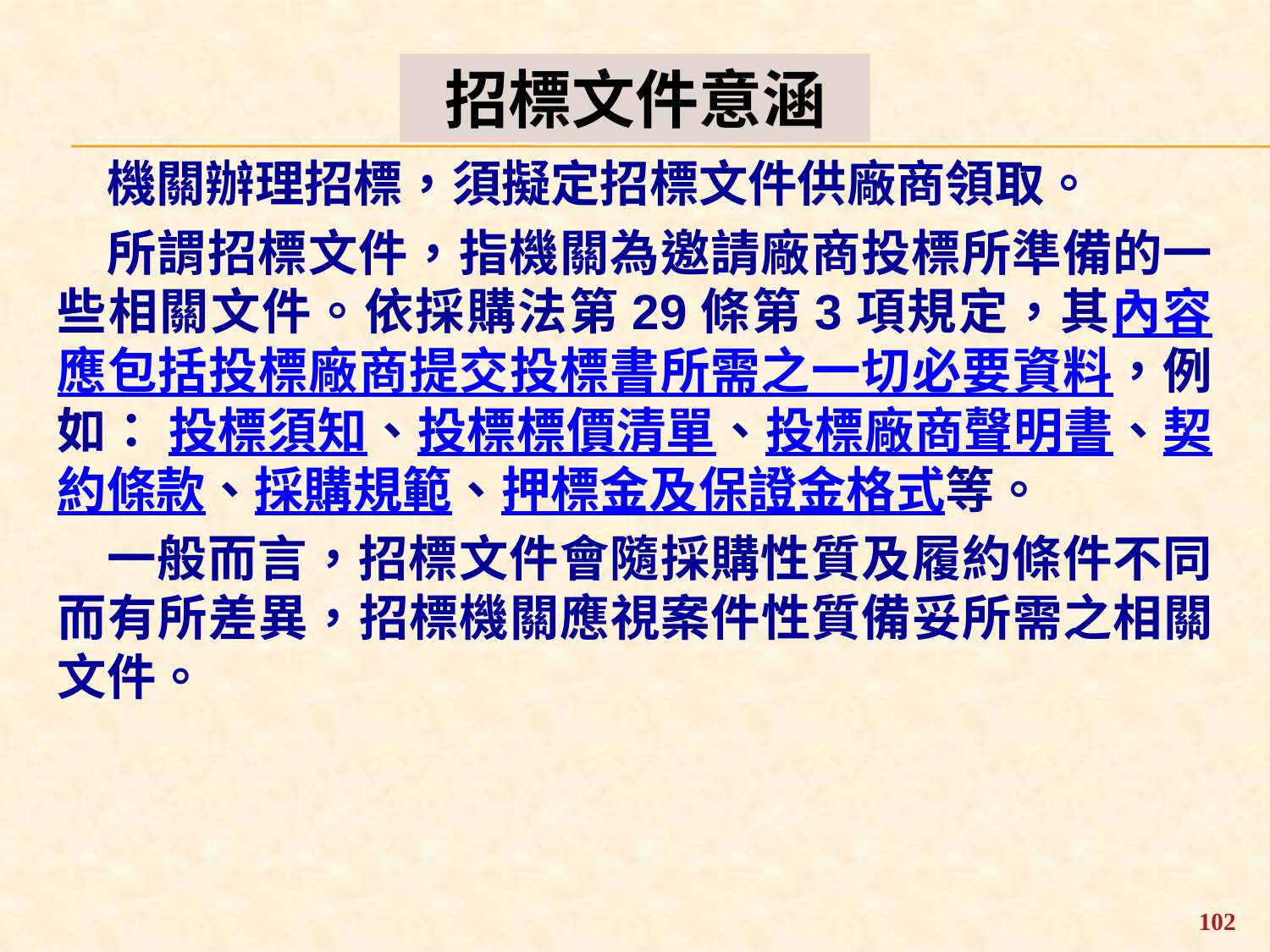

招標文件意涵
機關辦理招標，須擬定招標文件供廠商領取。
所謂招標文件，指機關為邀請廠商投標所準備的一些相關文件。依採購法第29條第3項規定，其內容應包括投標廠商提交投標書所需之一切必要資料，例如： 投標須知、投標標價清單、投標廠商聲明書、契約條款、採購規範、押標金及保證金格式等。
一般而言，招標文件會隨採購性質及履約條件不同而有所差異，招標機關應視案件性質備妥所需之相關文件。
102